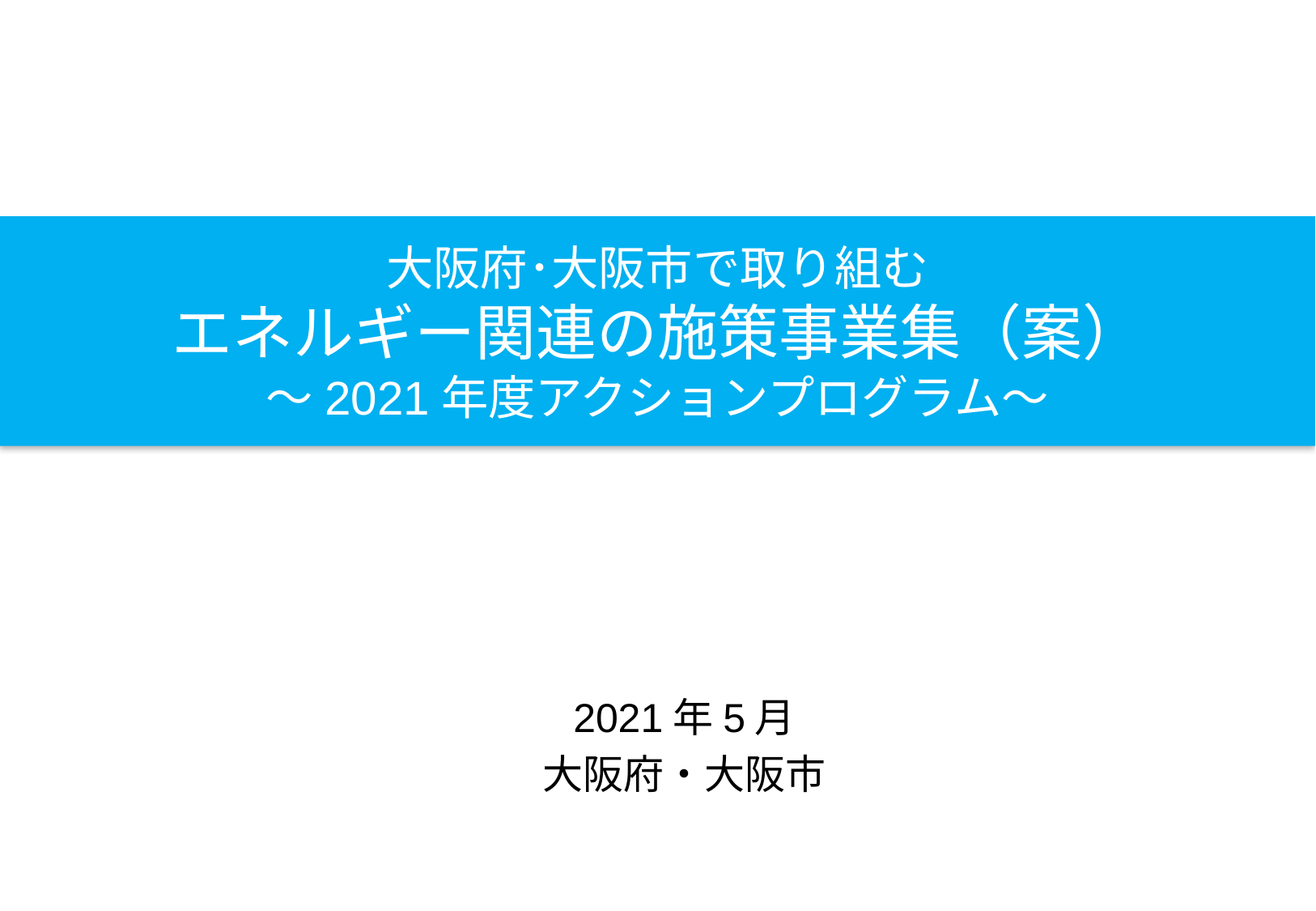

大阪府･大阪市で取り組む
エネルギー関連の施策事業集（案）
～2021年度アクションプログラム～
2021年5月
大阪府・大阪市